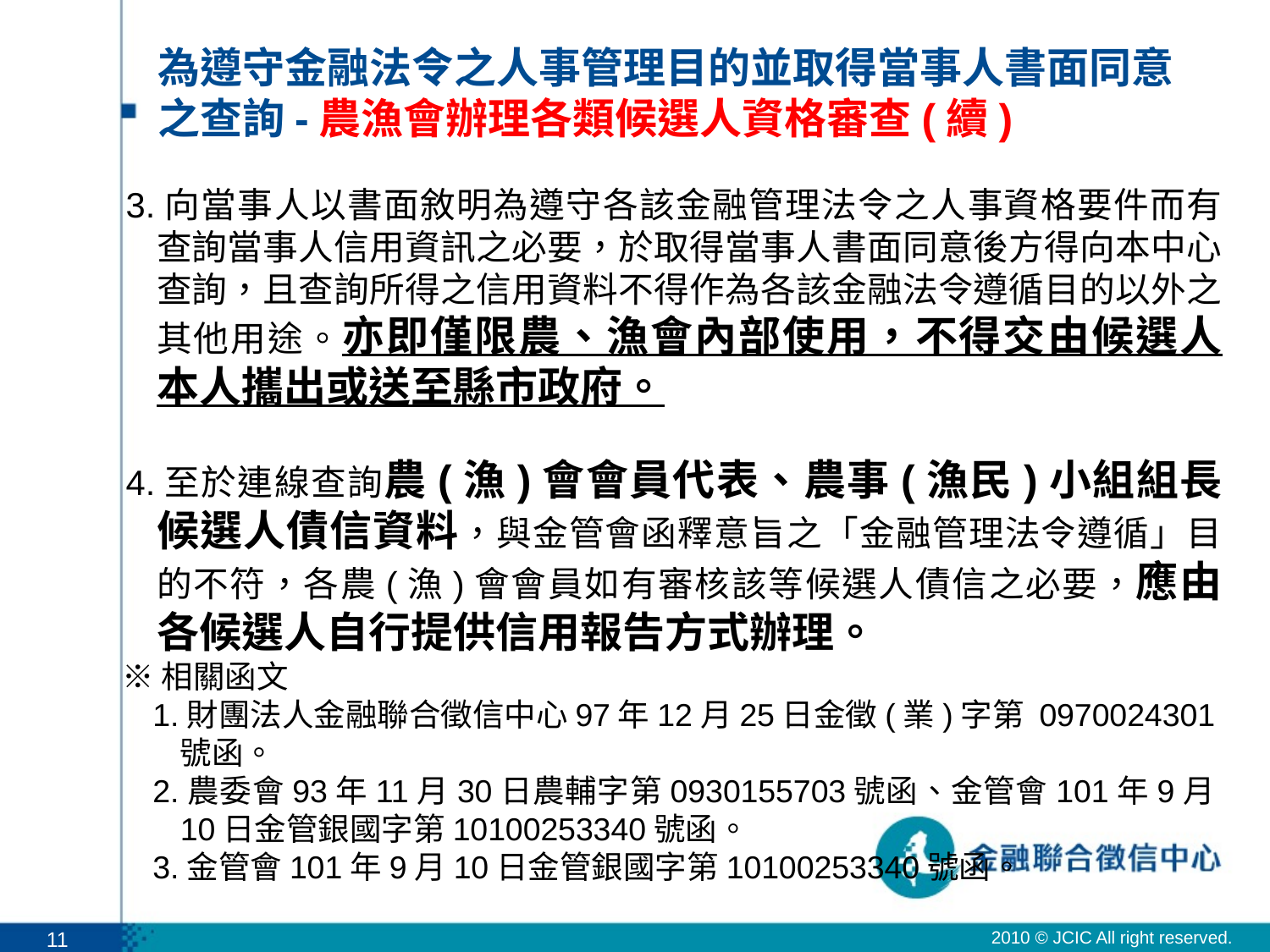

# 為遵守金融法令之人事管理目的並取得當事人書面同意之查詢-農漁會辦理各類候選人資格審查(續)
3.向當事人以書面敘明為遵守各該金融管理法令之人事資格要件而有查詢當事人信用資訊之必要，於取得當事人書面同意後方得向本中心查詢，且查詢所得之信用資料不得作為各該金融法令遵循目的以外之其他用途。亦即僅限農、漁會內部使用，不得交由候選人本人攜出或送至縣市政府。

4.至於連線查詢農(漁)會會員代表、農事(漁民)小組組長候選人債信資料，與金管會函釋意旨之「金融管理法令遵循」目的不符，各農(漁)會會員如有審核該等候選人債信之必要，應由各候選人自行提供信用報告方式辦理。
※相關函文
1.財團法人金融聯合徵信中心97年12月25日金徵(業)字第 0970024301號函。
2.農委會93年11月30日農輔字第0930155703號函、金管會101年9月10日金管銀國字第10100253340號函。
3.金管會101年9月10日金管銀國字第10100253340號函。

11